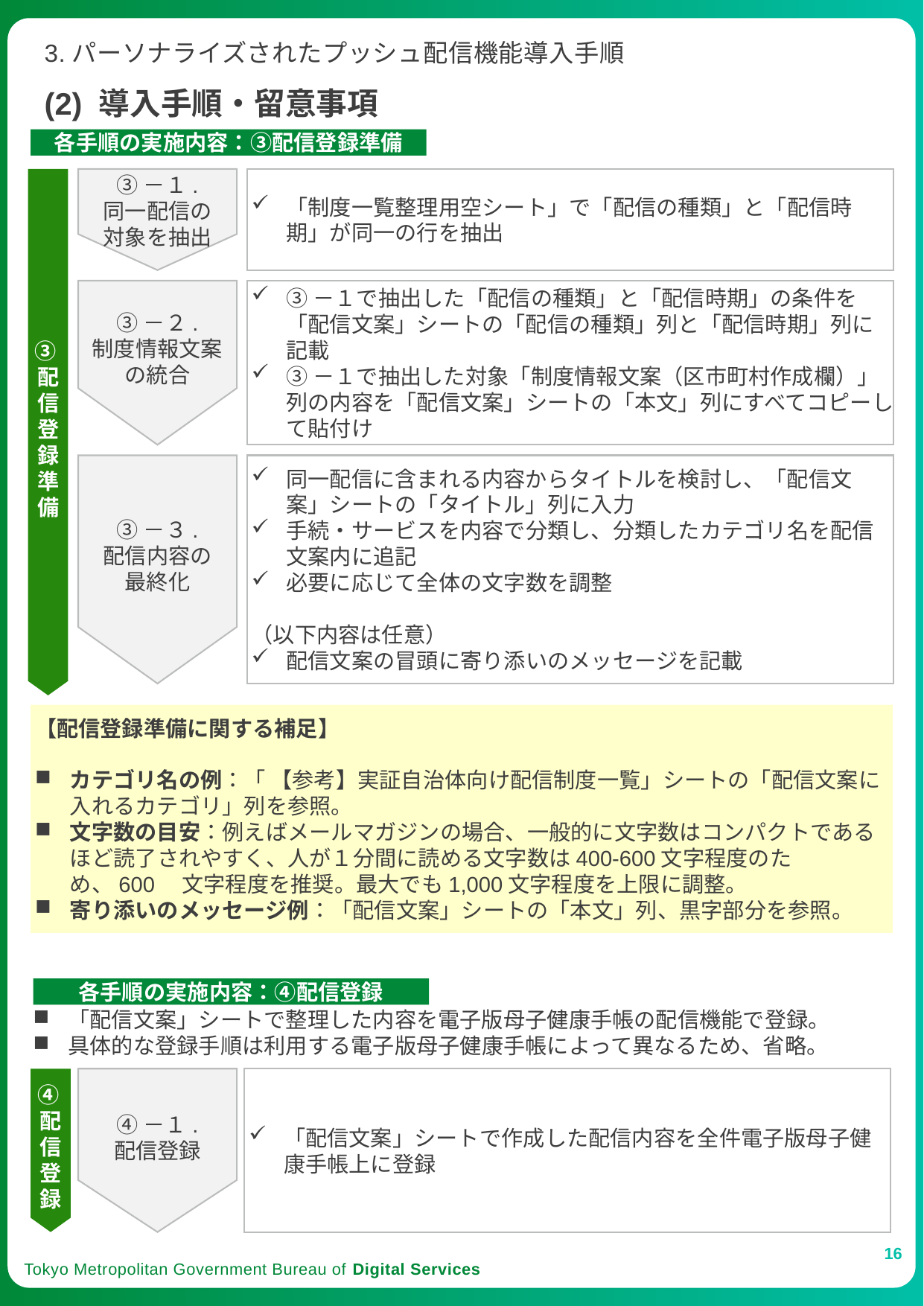

3.パーソナライズされたプッシュ配信機能導入手順
(2) 導入手順・留意事項
各手順の実施内容：③配信登録準備
③－１.
同一配信の
対象を抽出
「制度一覧整理用空シート」で「配信の種類」と「配信時期」が同一の行を抽出
③－１で抽出した「配信の種類」と「配信時期」の条件を「配信文案」シートの「配信の種類」列と「配信時期」列に記載
③－１で抽出した対象「制度情報文案（区市町村作成欄）」列の内容を「配信文案」シートの「本文」列にすべてコピーして貼付け
③－２.
制度情報文案
の統合
③配信登録準備
同一配信に含まれる内容からタイトルを検討し、「配信文案」シートの「タイトル」列に入力
手続・サービスを内容で分類し、分類したカテゴリ名を配信文案内に追記
必要に応じて全体の文字数を調整
（以下内容は任意）
配信文案の冒頭に寄り添いのメッセージを記載
③－３.
配信内容の
最終化
【配信登録準備に関する補足】
カテゴリ名の例：「 【参考】実証自治体向け配信制度一覧」シートの「配信文案に入れるカテゴリ」列を参照。
文字数の目安：例えばメールマガジンの場合、一般的に文字数はコンパクトであるほど読了されやすく、人が１分間に読める文字数は400-600文字程度のため、600　文字程度を推奨。最大でも1,000文字程度を上限に調整。
寄り添いのメッセージ例：「配信文案」シートの「本文」列、黒字部分を参照。
各手順の実施内容：④配信登録
「配信文案」シートで整理した内容を電子版母子健康手帳の配信機能で登録。
具体的な登録手順は利用する電子版母子健康手帳によって異なるため、省略。
「配信文案」シートで作成した配信内容を全件電子版母子健康手帳上に登録
④－１.
配信登録
④配信登録
16